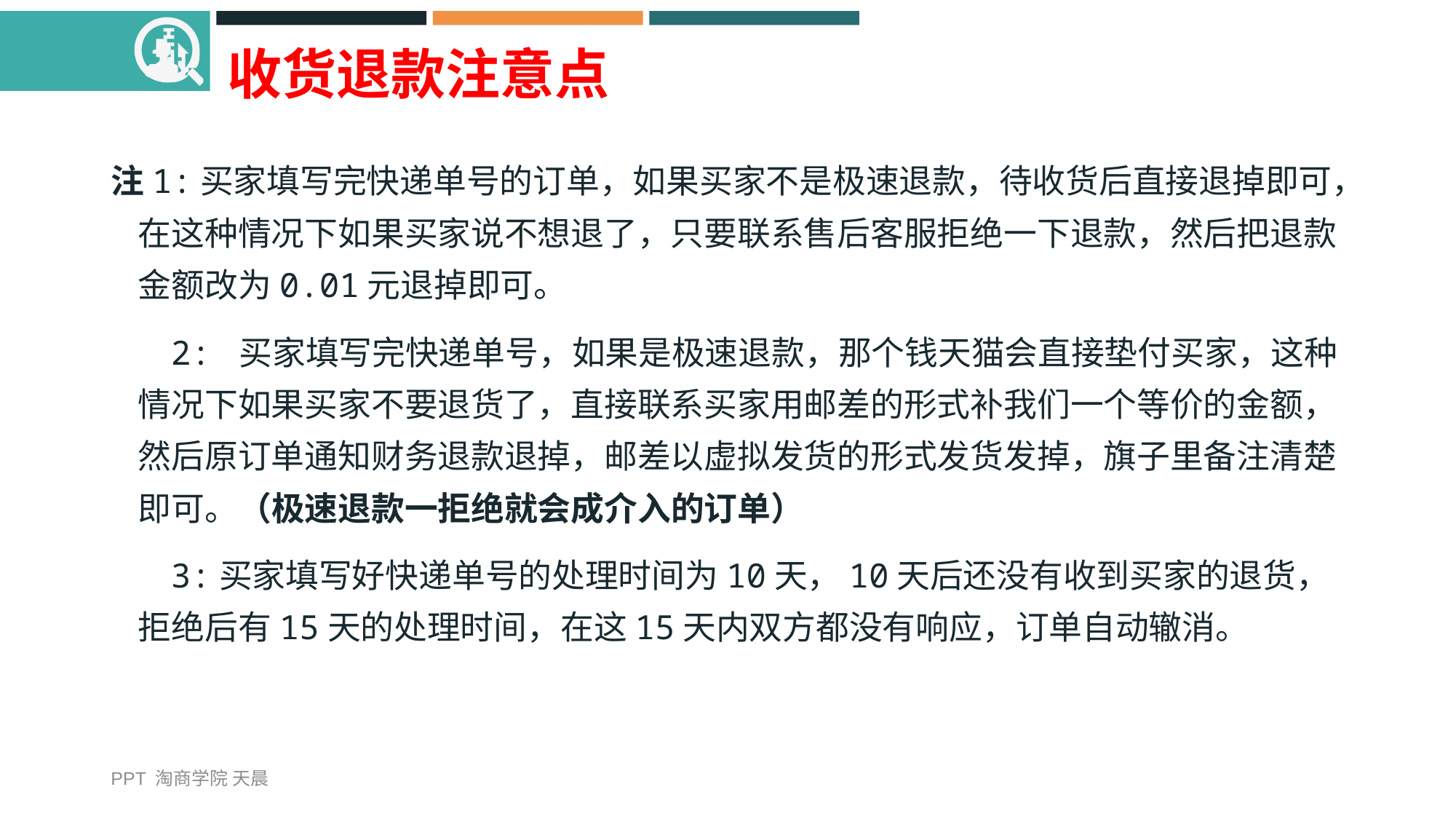

# 收货退款注意点
注1:买家填写完快递单号的订单，如果买家不是极速退款，待收货后直接退掉即可，在这种情况下如果买家说不想退了，只要联系售后客服拒绝一下退款，然后把退款金额改为0.01元退掉即可。
   2: 买家填写完快递单号，如果是极速退款，那个钱天猫会直接垫付买家，这种情况下如果买家不要退货了，直接联系买家用邮差的形式补我们一个等价的金额，然后原订单通知财务退款退掉，邮差以虚拟发货的形式发货发掉，旗子里备注清楚即可。（极速退款一拒绝就会成介入的订单）
   3:买家填写好快递单号的处理时间为10天，10天后还没有收到买家的退货，拒绝后有15天的处理时间，在这15天内双方都没有响应，订单自动辙消。

PPT 淘商学院 天晨